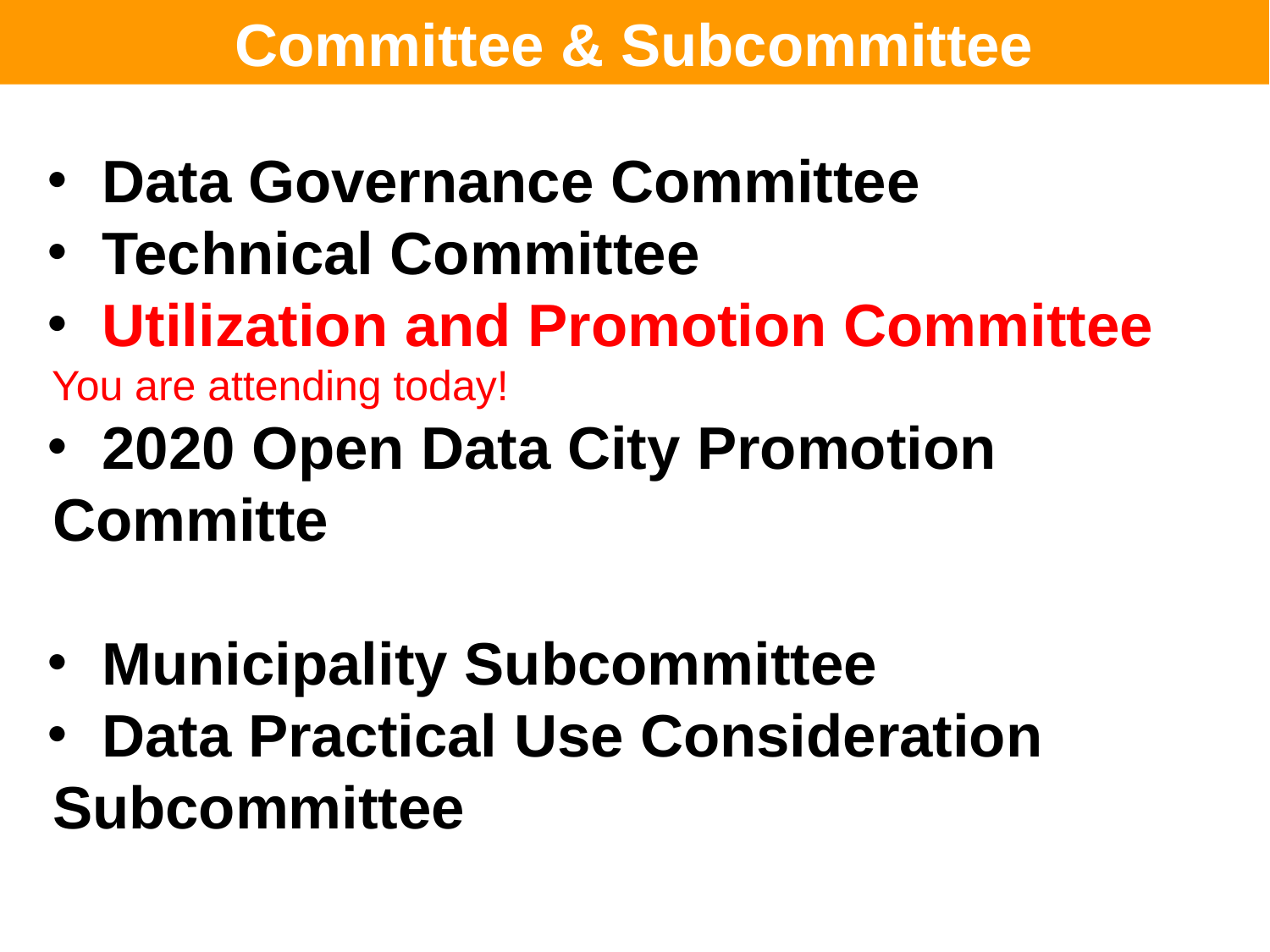

Committee & Subcommittee
・Data Governance Committee
・Technical Committee
・Utilization and Promotion Committee
  You are attending today!
・2020 Open Data City Promotion Committe

・Municipality Subcommittee
・Data Practical Use Consideration Subcommittee